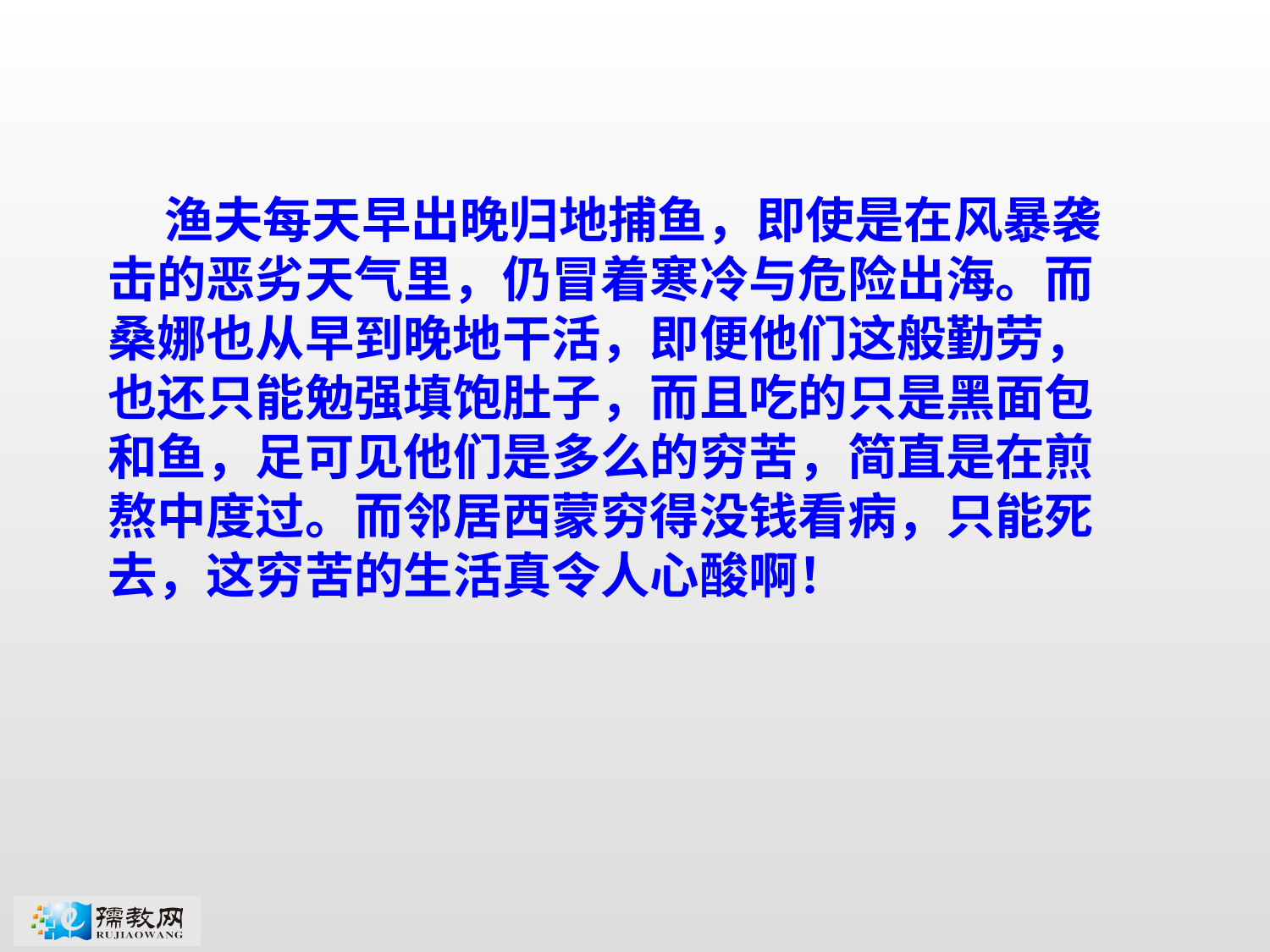

渔夫每天早出晚归地捕鱼，即使是在风暴袭击的恶劣天气里，仍冒着寒冷与危险出海。而桑娜也从早到晚地干活，即便他们这般勤劳，也还只能勉强填饱肚子，而且吃的只是黑面包和鱼，足可见他们是多么的穷苦，简直是在煎熬中度过。而邻居西蒙穷得没钱看病，只能死去，这穷苦的生活真令人心酸啊！